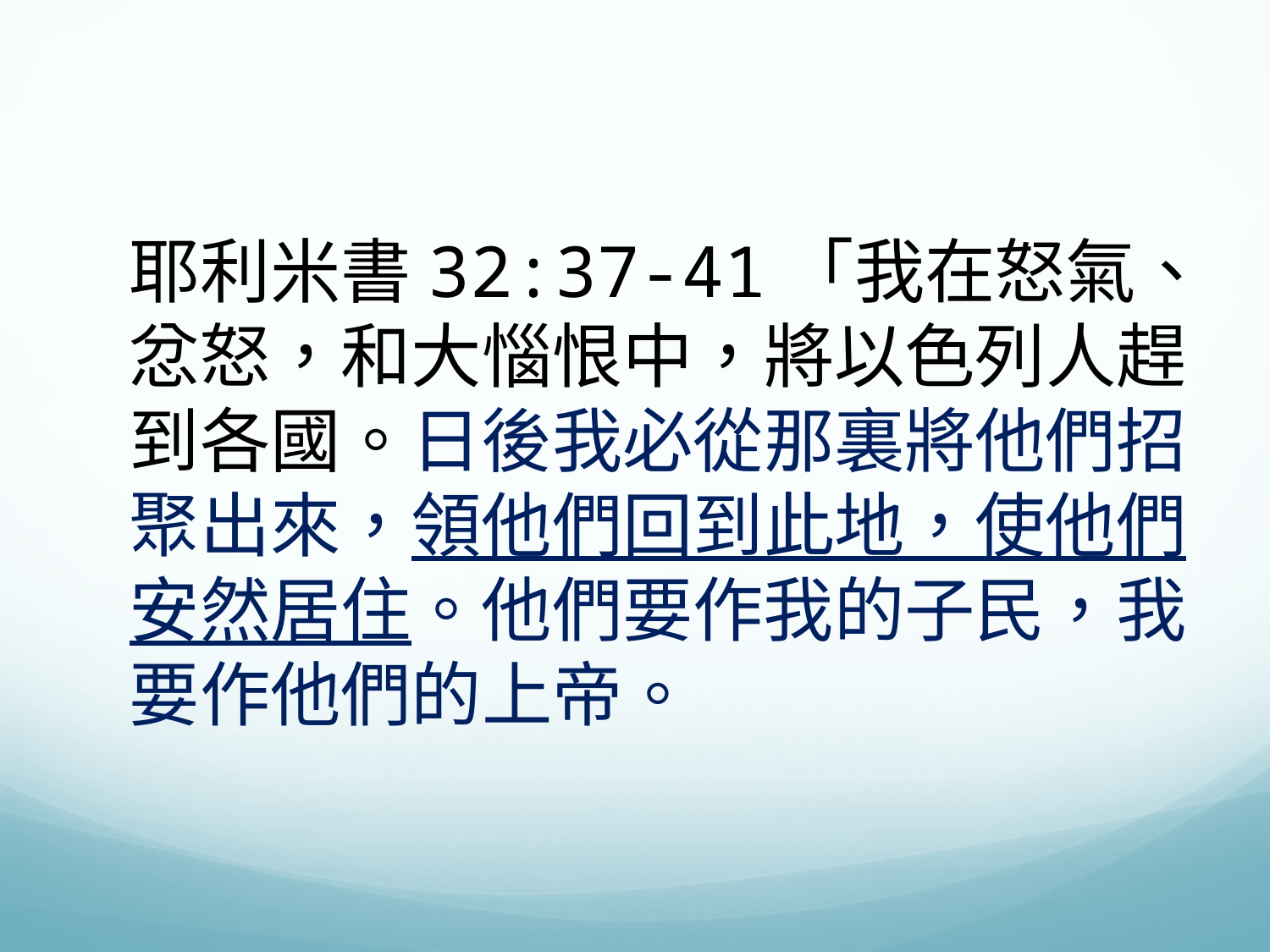

耶利米書32:37-41「我在怒氣、忿怒，和大惱恨中，將以色列人趕到各國。日後我必從那裏將他們招聚出來，領他們回到此地，使他們安然居住。他們要作我的子民，我要作他們的上帝。